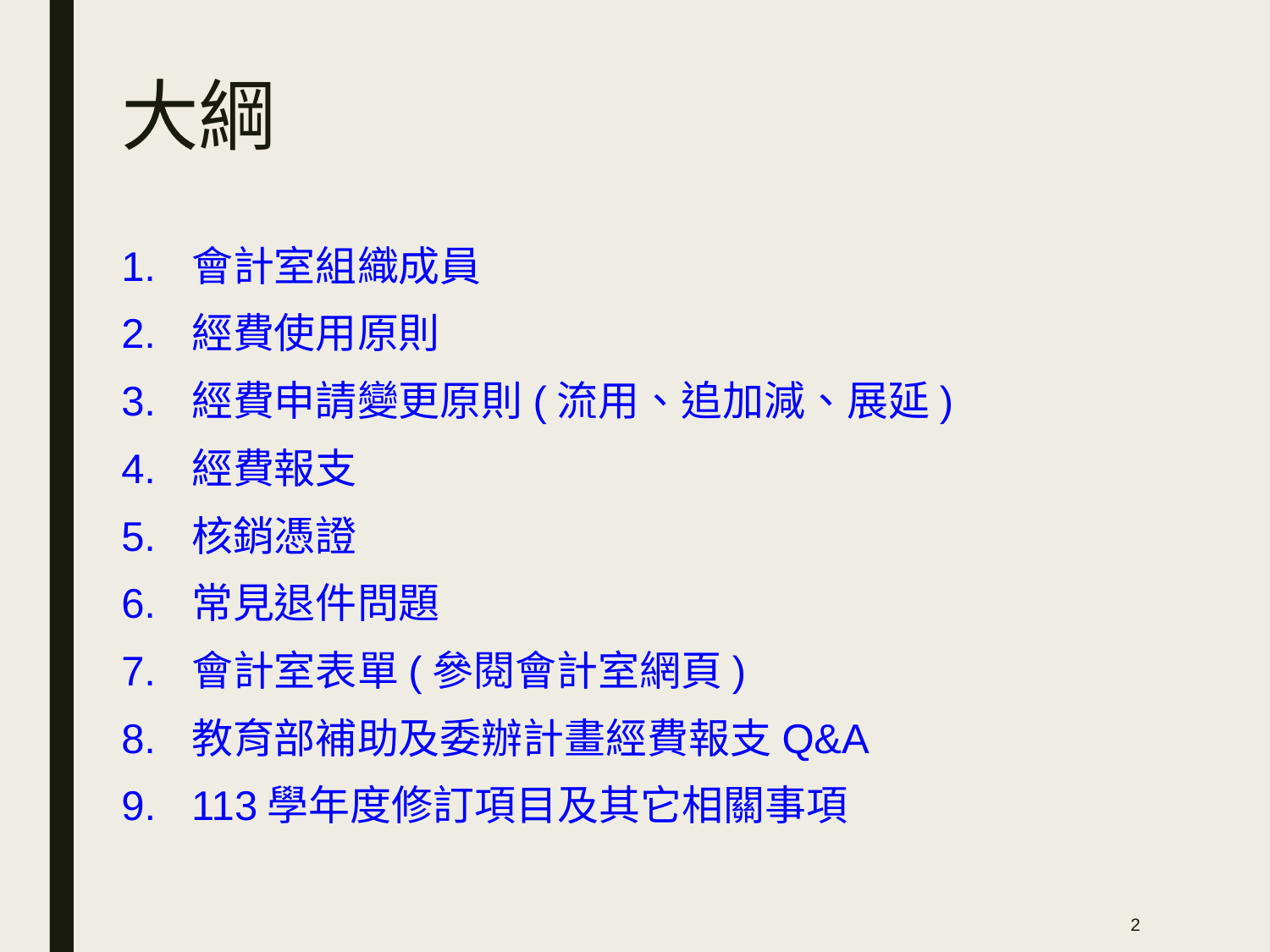

# 大綱
會計室組織成員
經費使用原則
經費申請變更原則(流用、追加減、展延)
經費報支
核銷憑證
常見退件問題
會計室表單(參閱會計室網頁)
教育部補助及委辦計畫經費報支Q&A
113學年度修訂項目及其它相關事項

2